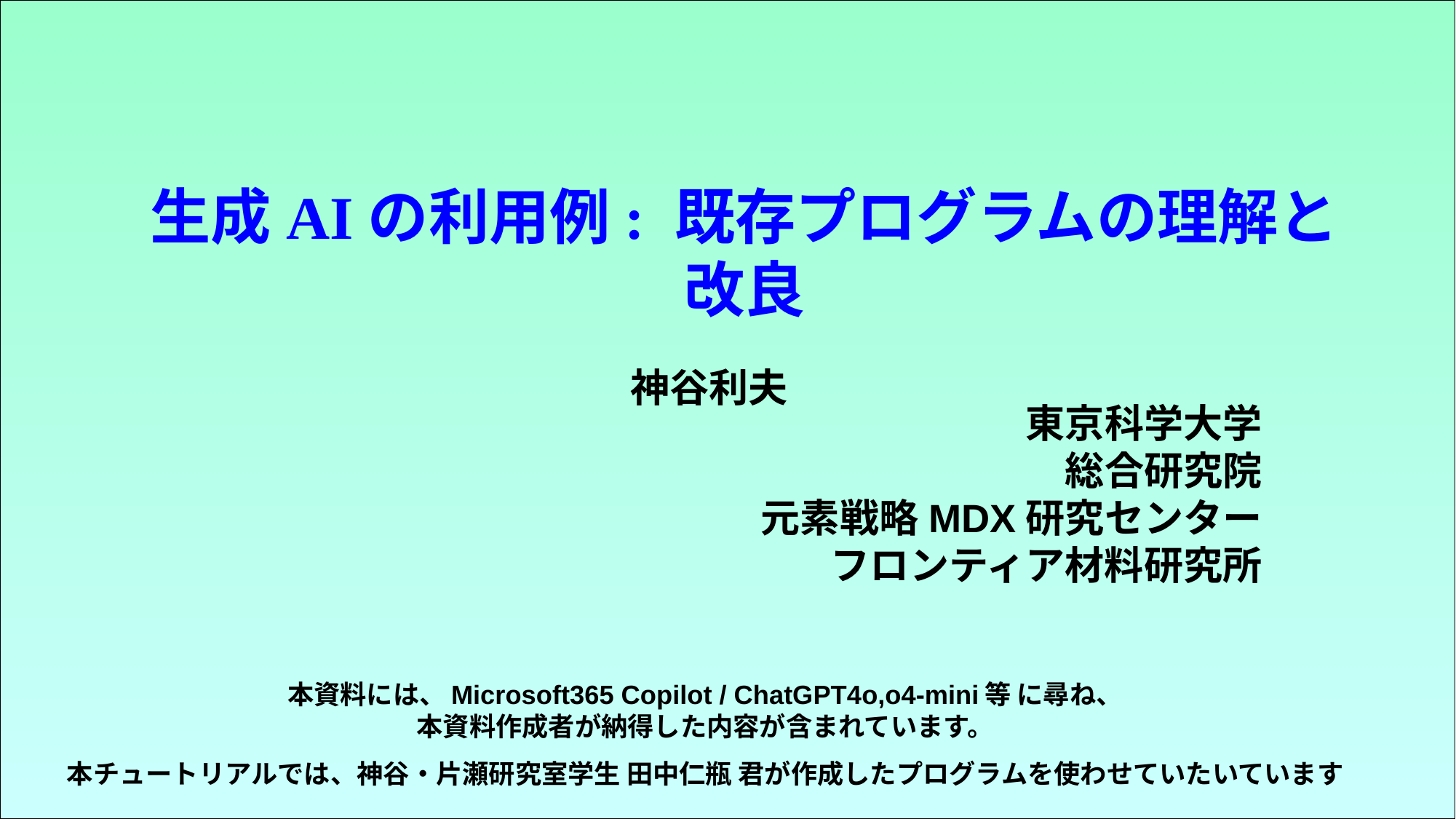

# 生成AIの利用例: 既存プログラムの理解と改良
神谷利夫
東京科学大学
総合研究院
元素戦略MDX研究センター
フロンティア材料研究所
本資料には、Microsoft365 Copilot / ChatGPT4o,o4-mini等 に尋ね、
本資料作成者が納得した内容が含まれています。
本チュートリアルでは、神谷・片瀬研究室学生 田中仁瓶 君が作成したプログラムを使わせていたいています